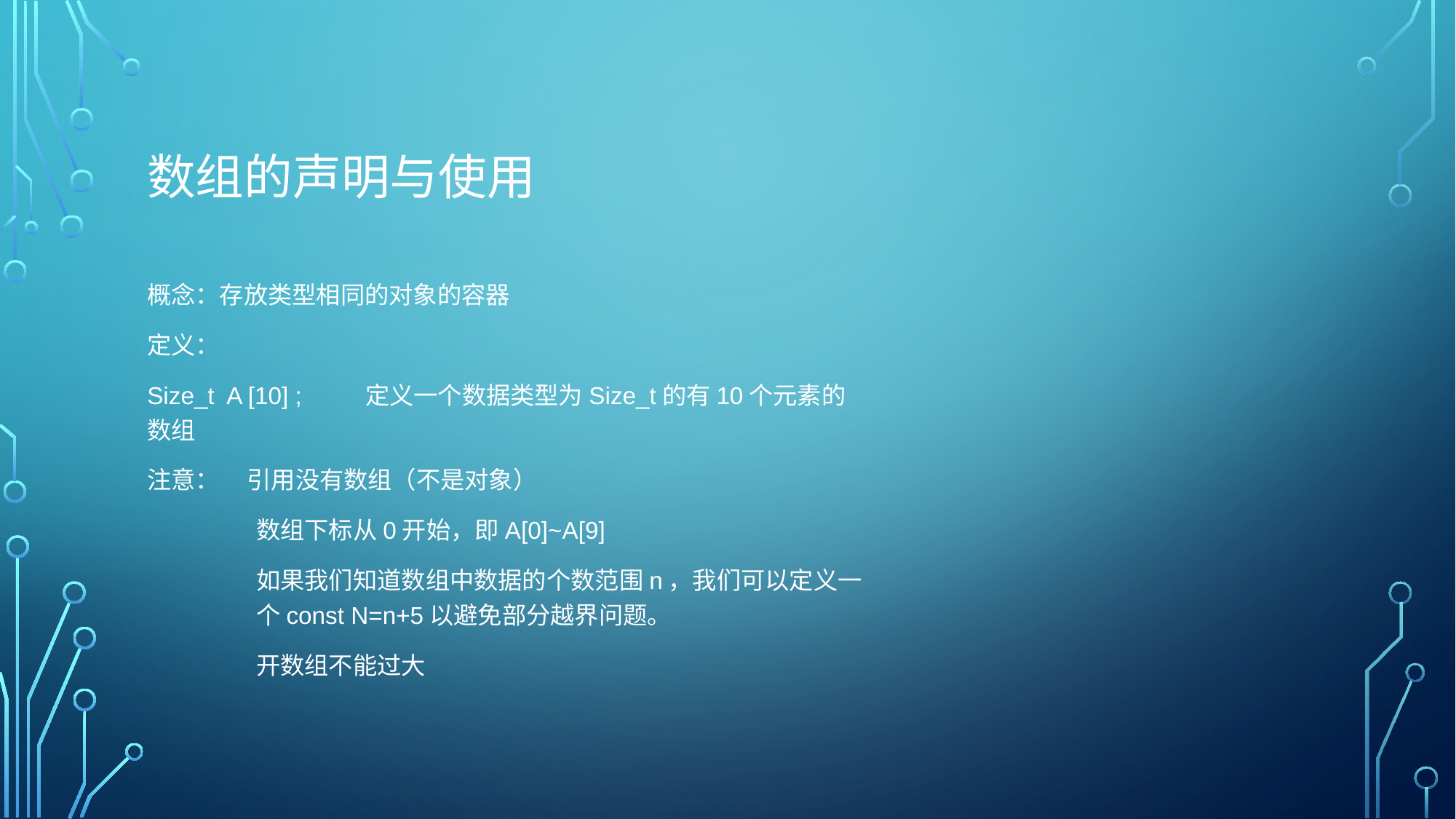

# 数组的声明与使用
概念：存放类型相同的对象的容器
定义：
Size_t  A [10] ;	定义一个数据类型为Size_t的有10个元素的数组
注意：     引用没有数组（不是对象）
	数组下标从0开始，即A[0]~A[9]
	如果我们知道数组中数据的个数范围n，我们可以定义一	个const N=n+5以避免部分越界问题。
	开数组不能过大